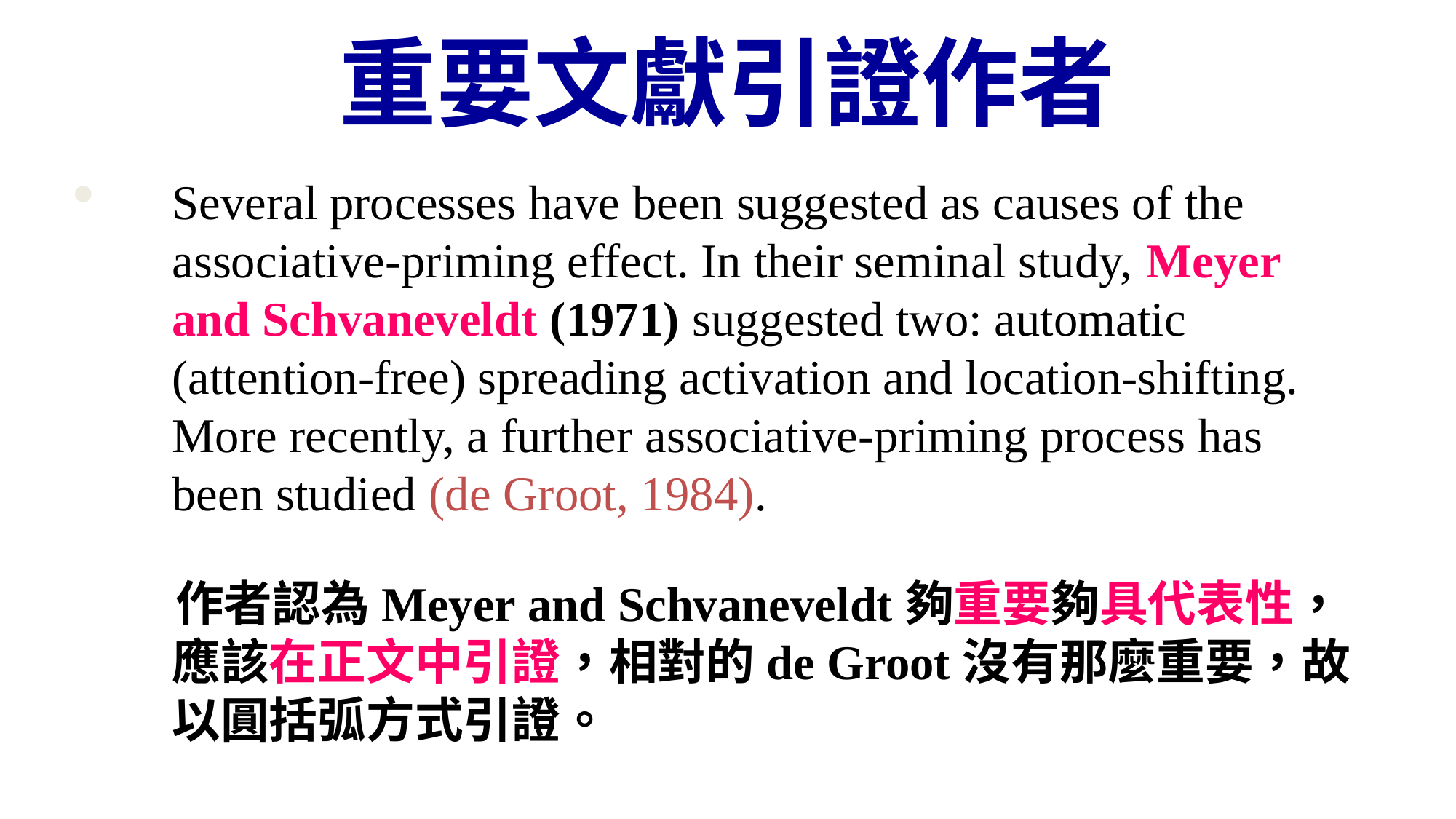

# 重要文獻引證作者
Several processes have been suggested as causes of the associative-priming effect. In their seminal study, Meyer and Schvaneveldt (1971) suggested two: automatic (attention-free) spreading activation and location-shifting.  More recently, a further associative-priming process has been studied (de Groot, 1984).

        作者認為Meyer and Schvaneveldt夠重要夠具代表性，應該在正文中引證，相對的de Groot沒有那麼重要，故以圓括弧方式引證。